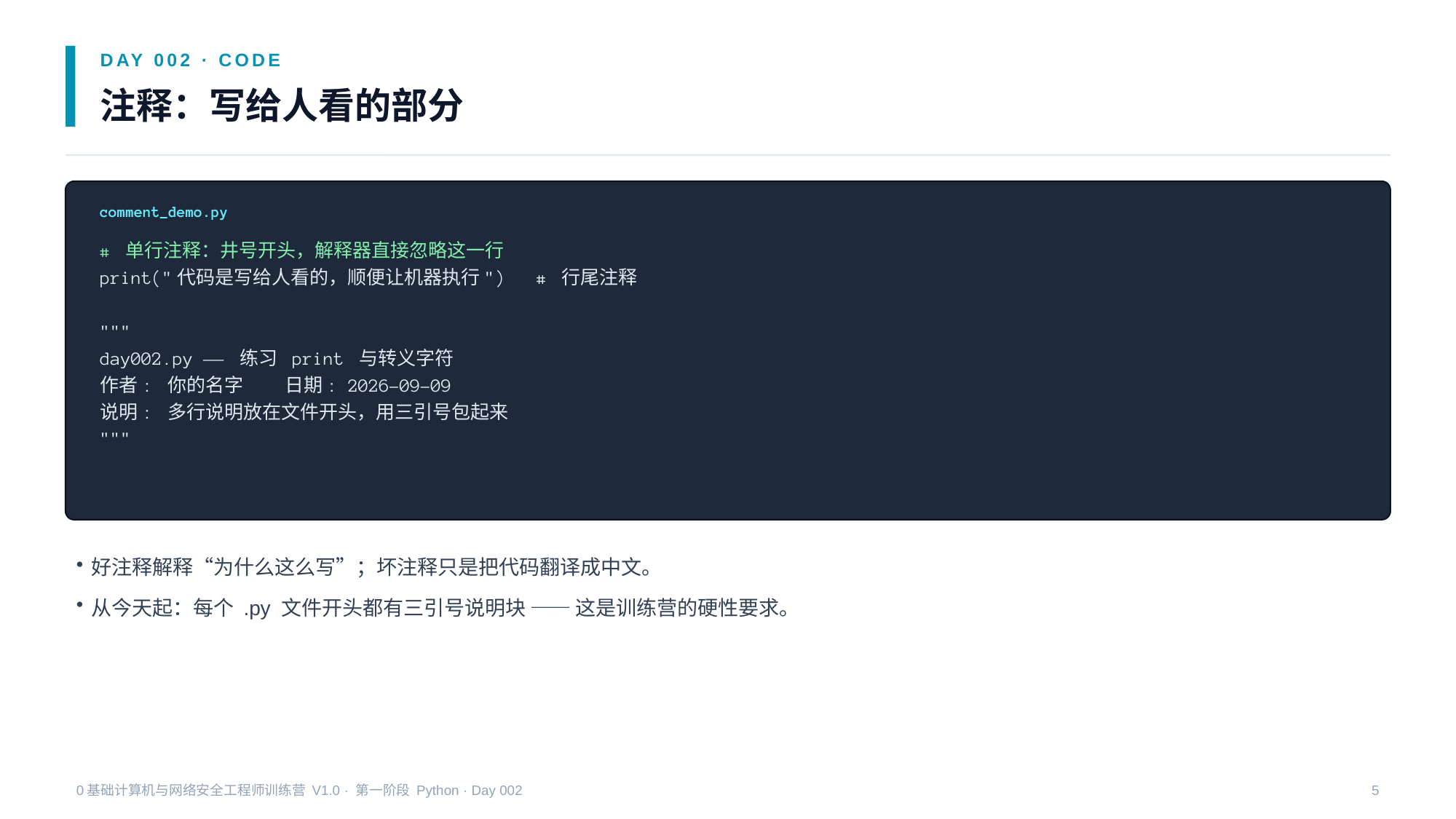

DAY 002 · CODE

注释：写给人看的部分

comment_demo.py
# 单行注释：井号开头，解释器直接忽略这一行
print("代码是写给人看的，顺便让机器执行")   # 行尾注释

"""
day002.py —— 练习 print 与转义字符
作者: 你的名字    日期: 2026-09-09
说明: 多行说明放在文件开头，用三引号包起来
"""

好注释解释“为什么这么写”；坏注释只是把代码翻译成中文。
从今天起：每个 .py 文件开头都有三引号说明块 —— 这是训练营的硬性要求。
0基础计算机与网络安全工程师训练营 V1.0 · 第一阶段 Python · Day 002
5